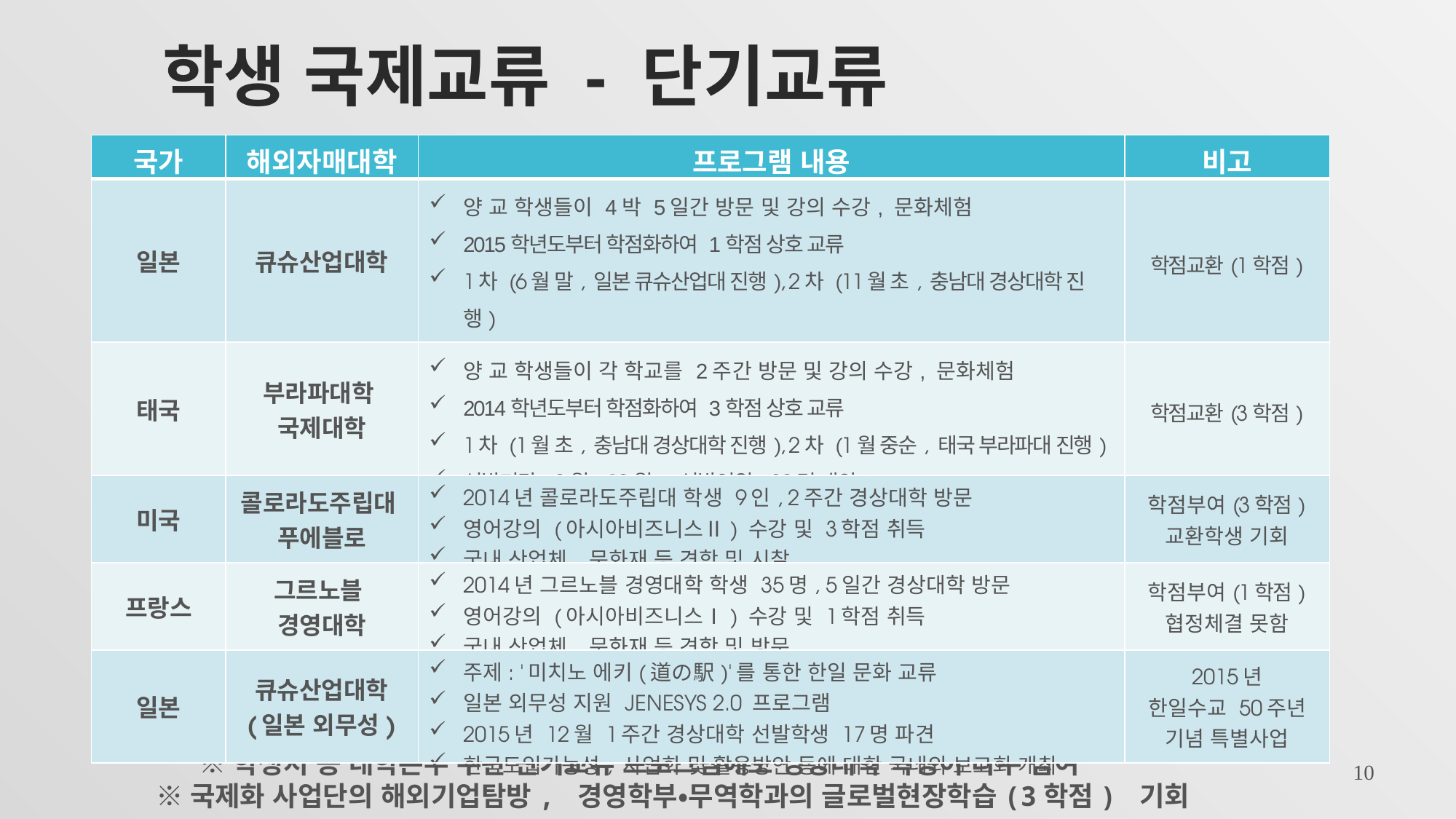

# 학생 국제교류 - 단기교류
| 국가 | 해외자매대학 | 프로그램 내용 | 비고 |
| --- | --- | --- | --- |
| 일본 | 큐슈산업대학 | 양 교 학생들이 4박 5일간 방문 및 강의 수강, 문화체험 2015학년도부터 학점화하여 1학점 상호 교류 1차 (6월 말, 일본 큐슈산업대 진행), 2차 (11월 초, 충남대 경상대학 진행) 선발기간 (4월~5월), 선발인원 (20명 내외) | 학점교환(1학점) |
| 태국 | 부라파대학 국제대학 | 양 교 학생들이 각 학교를 2주간 방문 및 강의 수강, 문화체험 2014학년도부터 학점화하여 3학점 상호 교류 1차 (1월 초, 충남대 경상대학 진행), 2차 (1월 중순, 태국 부라파대 진행) 선발기간 (9월~10월), 선발인원 (20명 내외) | 학점교환(3학점) |
| 미국 | 콜로라도주립대 푸에블로 | 2014년 콜로라도주립대 학생 9인, 2주간 경상대학 방문 영어강의 (아시아비즈니스Ⅱ) 수강 및 3학점 취득 국내 산업체, 문화재 등 견학 및 시찰 | 학점부여(3학점) 교환학생 기회 |
| 프랑스 | 그르노블 경영대학 | 2014년 그르노블 경영대학 학생 35명, 5일간 경상대학 방문 영어강의 (아시아비즈니스Ⅰ) 수강 및 1학점 취득 국내 산업체, 문화재 등 견학 및 방문 | 학점부여(1학점) 협정체결 못함 |
| 일본 | 큐슈산업대학 (일본 외무성) | 주제: '미치노 에키(道の駅)'를 통한 한일 문화 교류 일본 외무성 지원 JENESYS 2.0 프로그램 2015년 12월 1주간 경상대학 선발학생 17명 파견 한국도입가능성, 사업화 및 활용방안 등에 대한 국내외 보고회 개최 | 2015년 한일수교 50주년 기념 특별사업 |
※학생처 등 대학본부 주관 단기교류 프로그램에도 경상대학 학생이 다수 참여
10
※국제화 사업단의 해외기업탐방, 경영학부•무역학과의 글로벌현장학습(3학점) 기회